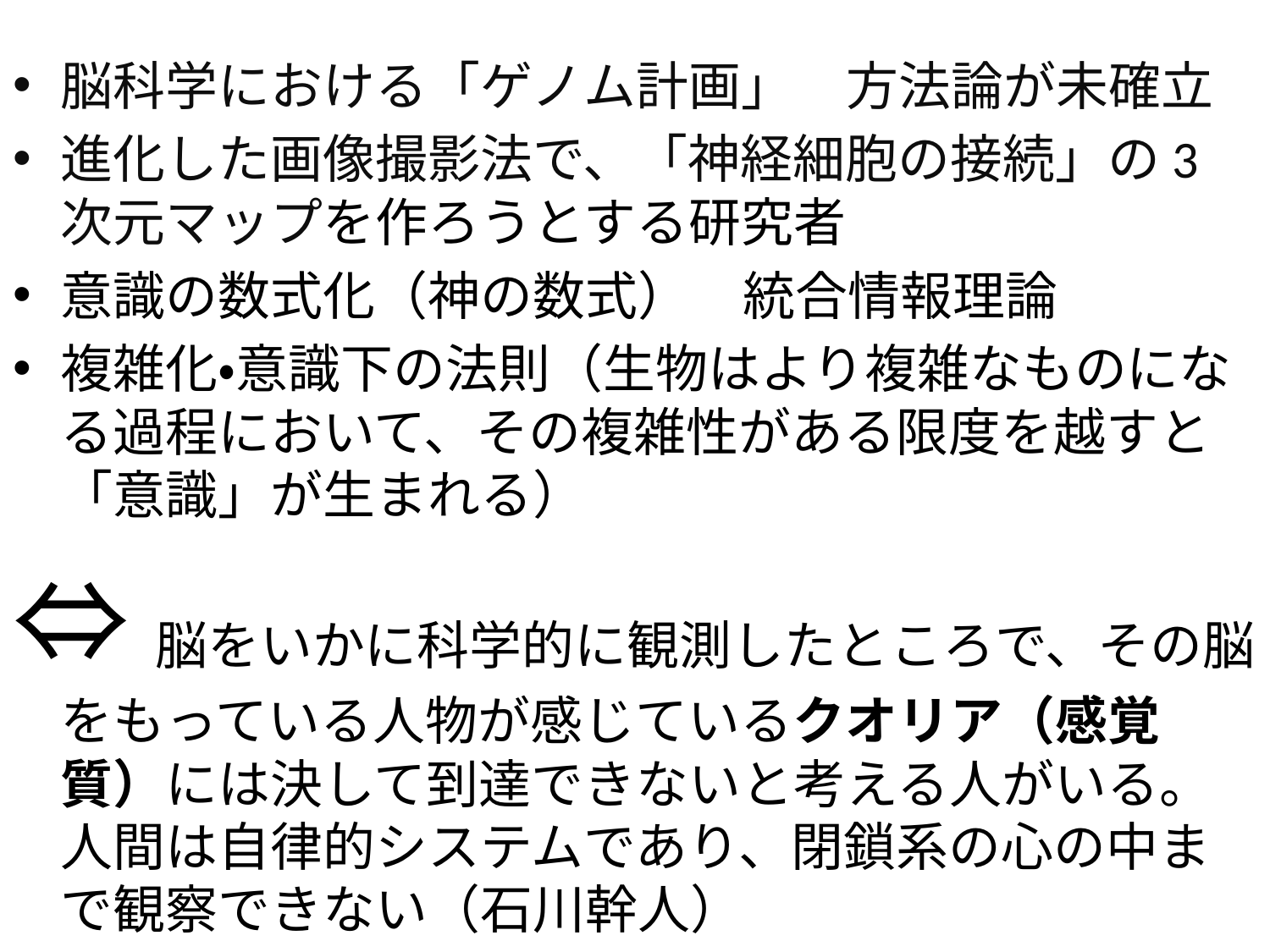

脳科学における「ゲノム計画」　方法論が未確立
進化した画像撮影法で、「神経細胞の接続」の3次元マップを作ろうとする研究者
意識の数式化（神の数式）　統合情報理論
複雑化・意識下の法則（生物はより複雑なものになる過程において、その複雑性がある限度を越すと「意識」が生まれる）
⇔脳をいかに科学的に観測したところで、その脳をもっている人物が感じているクオリア（感覚質）には決して到達できないと考える人がいる。人間は自律的システムであり、閉鎖系の心の中まで観察できない（石川幹人）